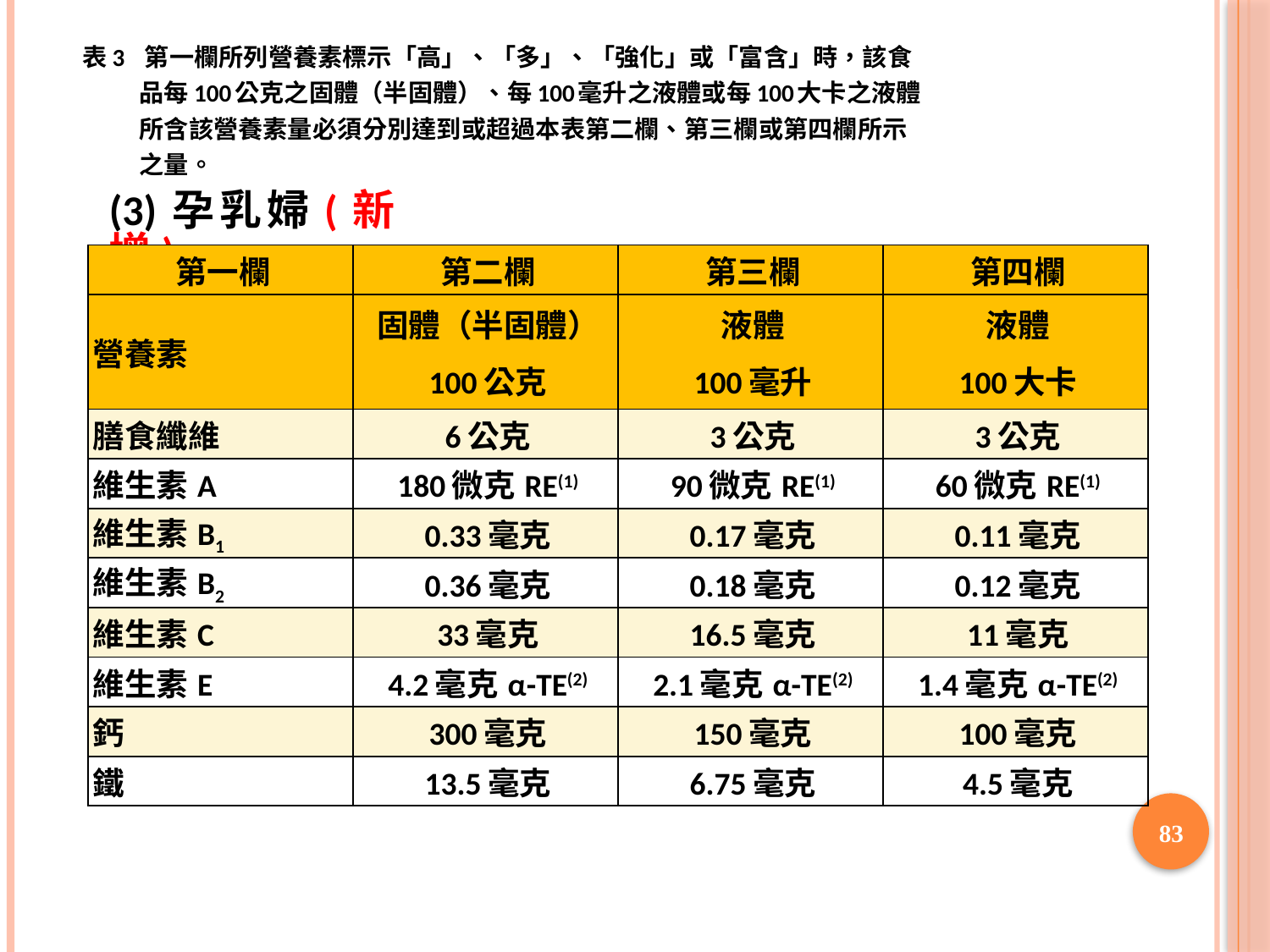

表3   第一欄所列營養素標示「高」、「多」、「強化」或「富含」時，該食
          品每100公克之固體（半固體）、每100毫升之液體或每100大卡之液體
          所含該營養素量必須分別達到或超過本表第二欄、第三欄或第四欄所示
          之量。
(3)孕乳婦(新增)
| 第一欄 | 第二欄 | 第三欄 | 第四欄 |
| --- | --- | --- | --- |
| 營養素 | 固體（半固體） 100公克 | 液體 100毫升 | 液體 100大卡 |
| 膳食纖維 | 6公克 | 3公克 | 3公克 |
| 維生素A | 180微克RE(1) | 90微克RE(1) | 60微克RE(1) |
| 維生素B1 | 0.33毫克 | 0.17毫克 | 0.11毫克 |
| 維生素B2 | 0.36毫克 | 0.18毫克 | 0.12毫克 |
| 維生素C | 33毫克 | 16.5毫克 | 11毫克 |
| 維生素E | 4.2毫克α-TE(2) | 2.1毫克α-TE(2) | 1.4毫克α-TE(2) |
| 鈣 | 300毫克 | 150毫克 | 100毫克 |
| 鐵 | 13.5毫克 | 6.75毫克 | 4.5毫克 |
83